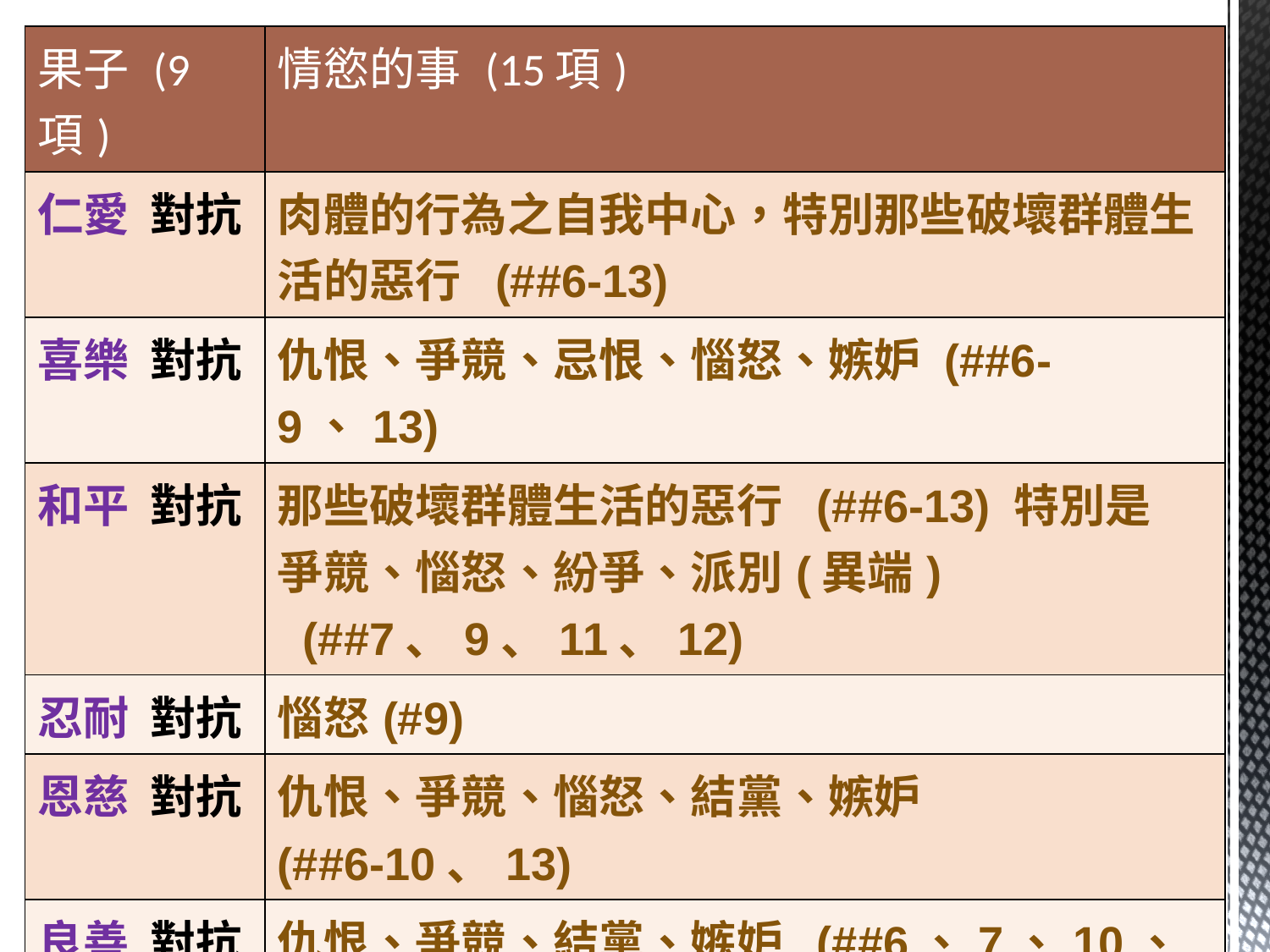

| 果子 (9項) | 情慾的事 (15項) |
| --- | --- |
| 仁愛 對抗 | 肉體的行為之自我中心，特別那些破壞群體生活的惡行 (##6-13) |
| 喜樂 對抗 | 仇恨、爭競、忌恨、惱怒、嫉妒 (##6-9、13) |
| 和平 對抗 | 那些破壞群體生活的惡行 (##6-13) 特別是 爭競、惱怒、紛爭、派別(異端) (##7、9、11、12) |
| 忍耐 對抗 | 惱怒(#9) |
| 恩慈 對抗 | 仇恨、爭競、惱怒、結黨、嫉妒 (##6-10、13) |
| 良善 對抗 | 仇恨、爭競、結黨、嫉妒 (##6、7、10、13) |
| 信實 對抗 | 爭競、結黨 (##7、10) |
| 溫柔 對抗 | 爭競、結黨 (##7、10) |
| 節制 對抗 | 醉酒 、荒宴 (##14、15) |